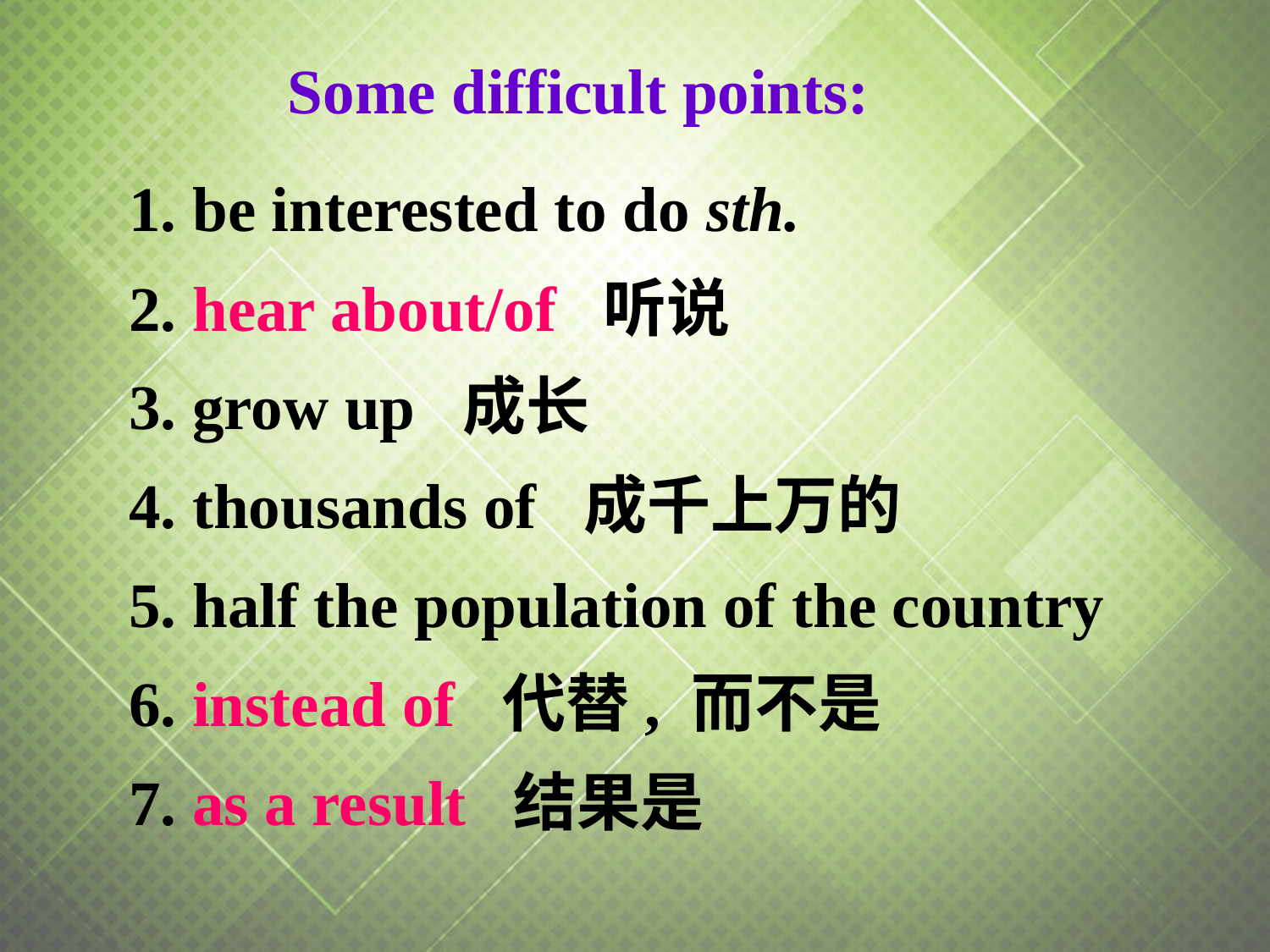

Some difficult points:
1. be interested to do sth.
2. hear about/of  听说
3. grow up  成长
4. thousands of  成千上万的
5. half the population of the country
6. instead of  代替, 而不是
7. as a result  结果是